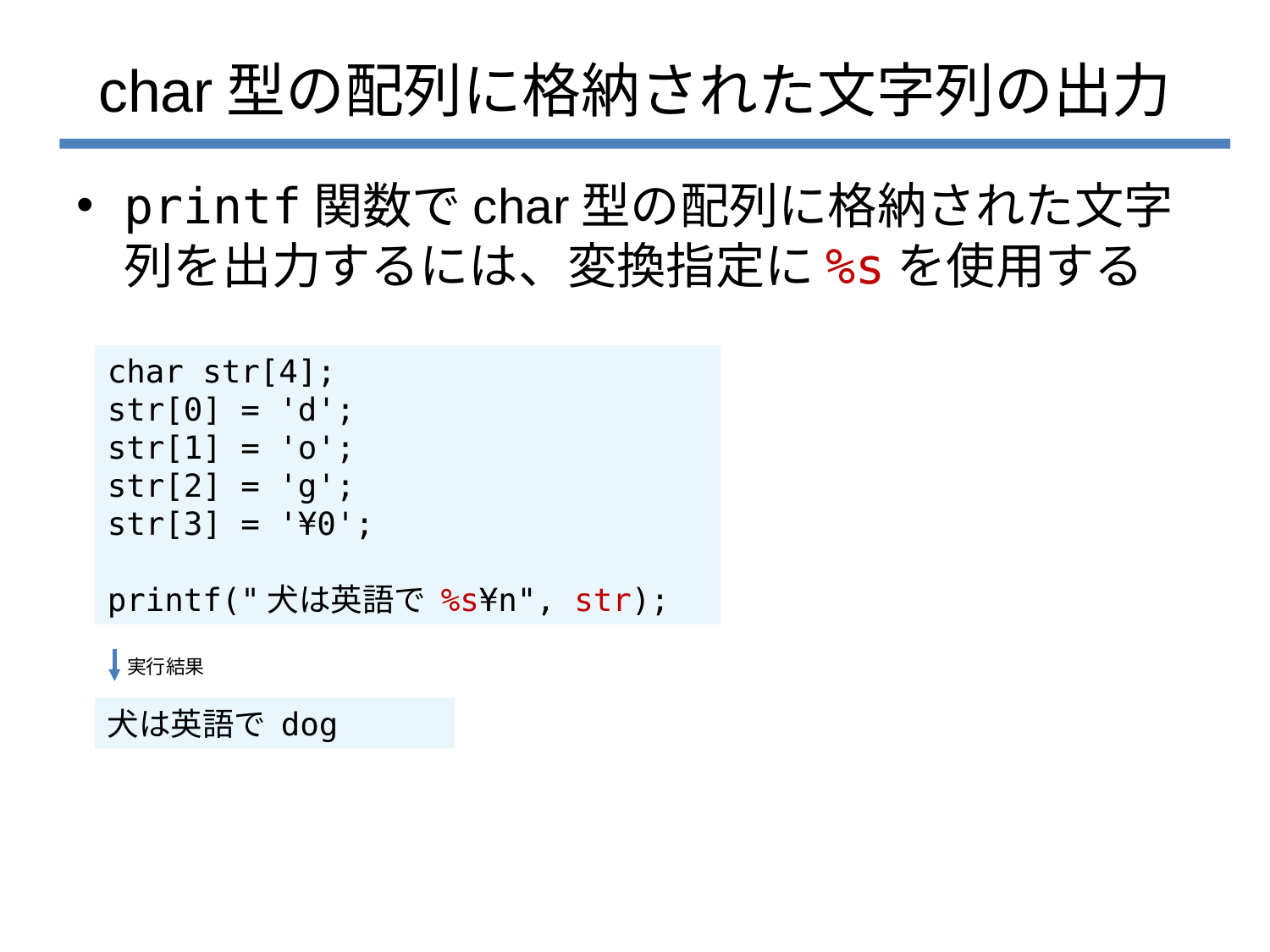

# char型の配列に格納された文字列の出力
printf関数でchar型の配列に格納された文字列を出力するには、変換指定に%sを使用する
char str[4];
str[0] = 'd';
str[1] = 'o';
str[2] = 'g';
str[3] = '¥0';

printf("犬は英語で %s¥n", str);
実行結果
犬は英語で dog